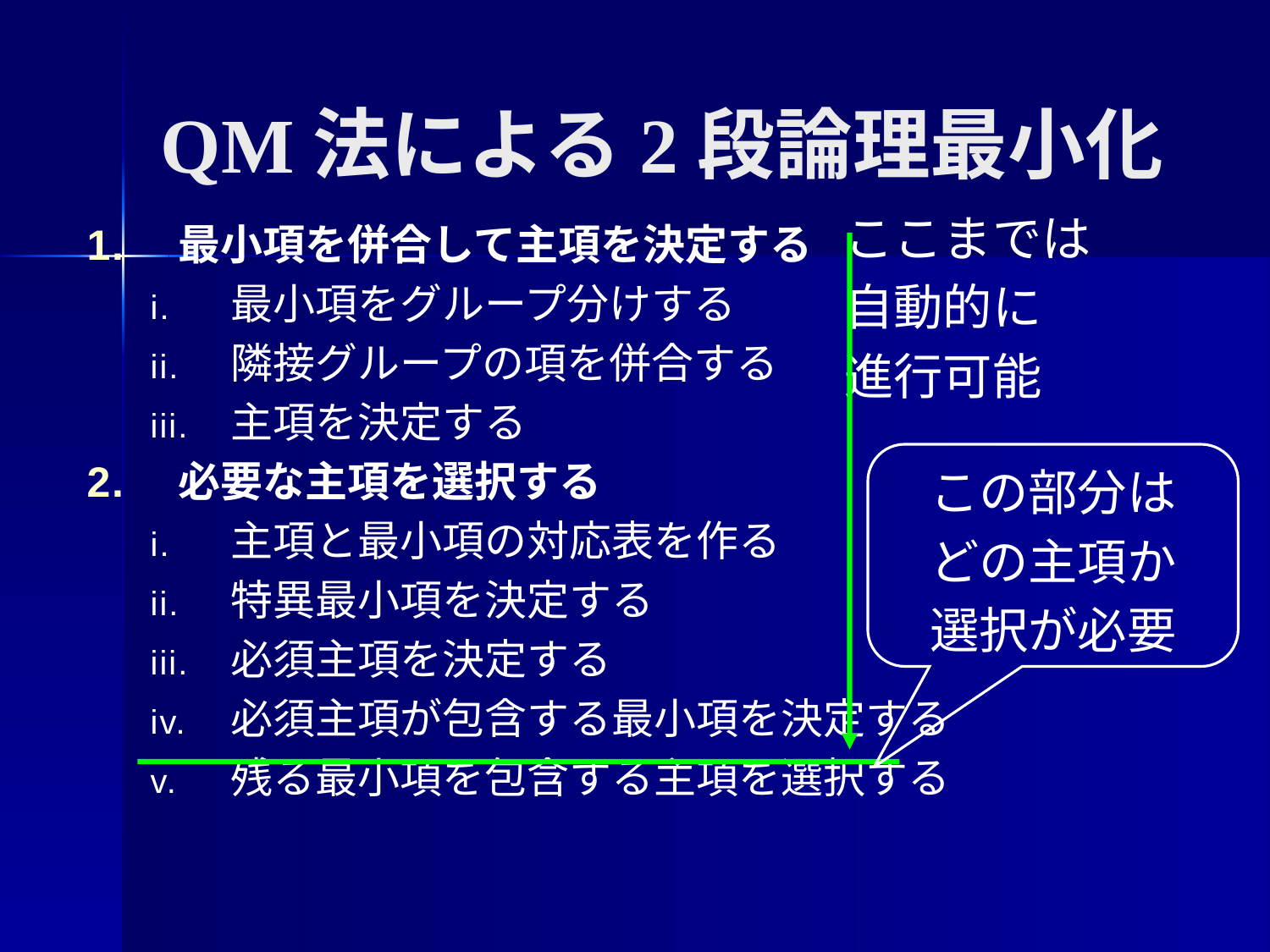

# QM法による2段論理最小化
ここまでは
自動的に
進行可能
最小項を併合して主項を決定する
最小項をグループ分けする
隣接グループの項を併合する
主項を決定する
必要な主項を選択する
主項と最小項の対応表を作る
特異最小項を決定する
必須主項を決定する
必須主項が包含する最小項を決定する
残る最小項を包含する主項を選択する

この部分は
どの主項か
選択が必要